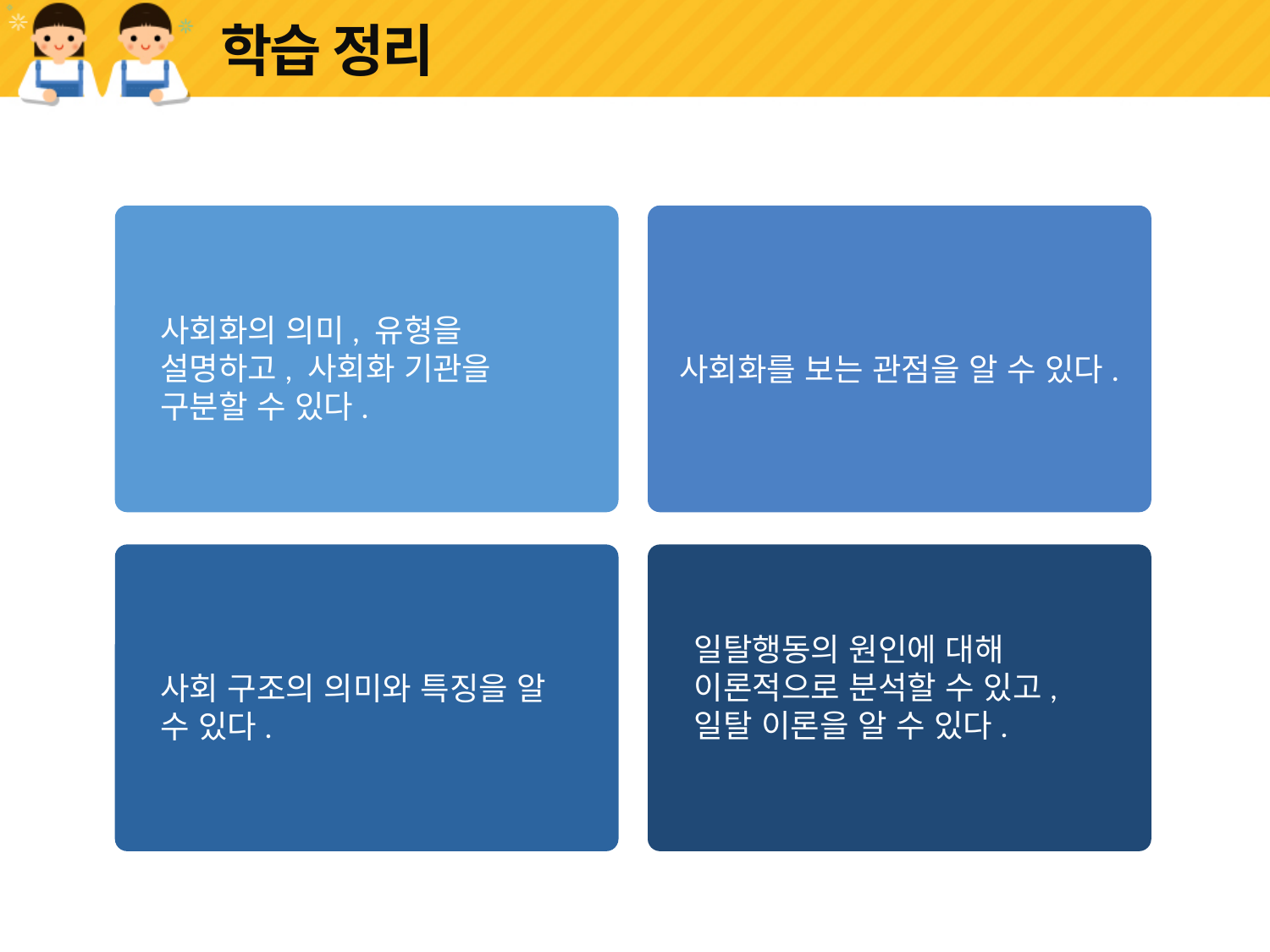

# 학습 정리

사회화의 의미, 유형을 설명하고, 사회화 기관을 구분할 수 있다.
사회화를 보는 관점을 알 수 있다.

일탈행동의 원인에 대해 이론적으로 분석할 수 있고, 일탈 이론을 알 수 있다.
사회 구조의 의미와 특징을 알 수 있다.